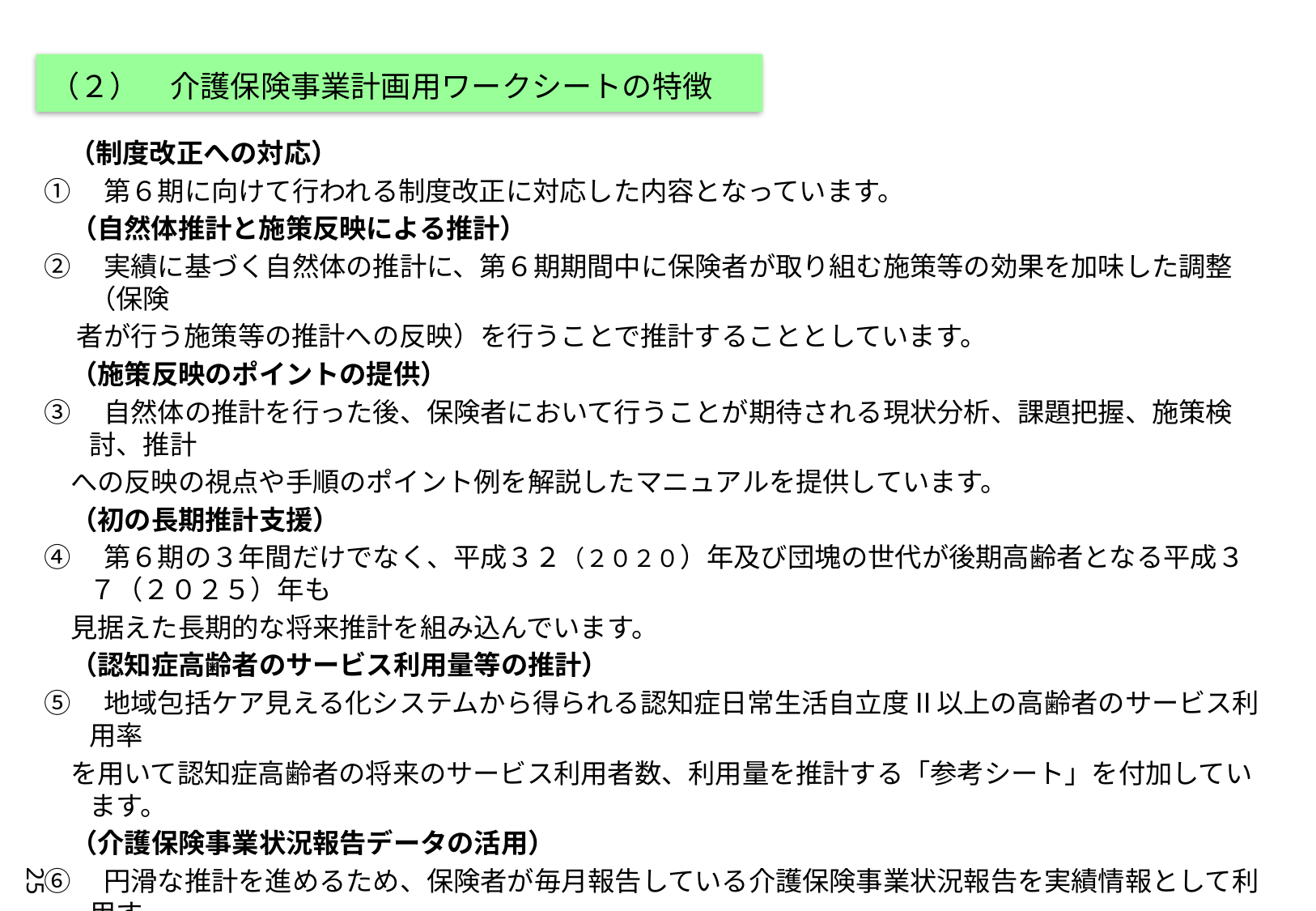

（２）　介護保険事業計画用ワークシートの特徴
　（制度改正への対応）
①　第６期に向けて行われる制度改正に対応した内容となっています。
　（自然体推計と施策反映による推計）
②　実績に基づく自然体の推計に、第６期期間中に保険者が取り組む施策等の効果を加味した調整（保険
　 者が行う施策等の推計への反映）を行うことで推計することとしています。
　（施策反映のポイントの提供）
③　自然体の推計を行った後、保険者において行うことが期待される現状分析、課題把握、施策検討、推計
　への反映の視点や手順のポイント例を解説したマニュアルを提供しています。
　（初の長期推計支援）
④　第６期の３年間だけでなく、平成３２（２０２０）年及び団塊の世代が後期高齢者となる平成３７（２０２５）年も
　見据えた長期的な将来推計を組み込んでいます。
　（認知症高齢者のサービス利用量等の推計）
⑤　地域包括ケア見える化システムから得られる認知症日常生活自立度Ⅱ以上の高齢者のサービス利用率
　を用いて認知症高齢者の将来のサービス利用者数、利用量を推計する「参考シート」を付加しています。
　（介護保険事業状況報告データの活用）
⑥　円滑な推計を進めるため、保険者が毎月報告している介護保険事業状況報告を実績情報として利用す
　ることとし、保険者が行う推計作業の負担を軽減しています。
　（介護人材将来推計ワークシートとの連動）
⑦　本ワークシートは別途、都道府県向けに配布された介護人材の将来推計のワークシートと連動していま
　す。

25